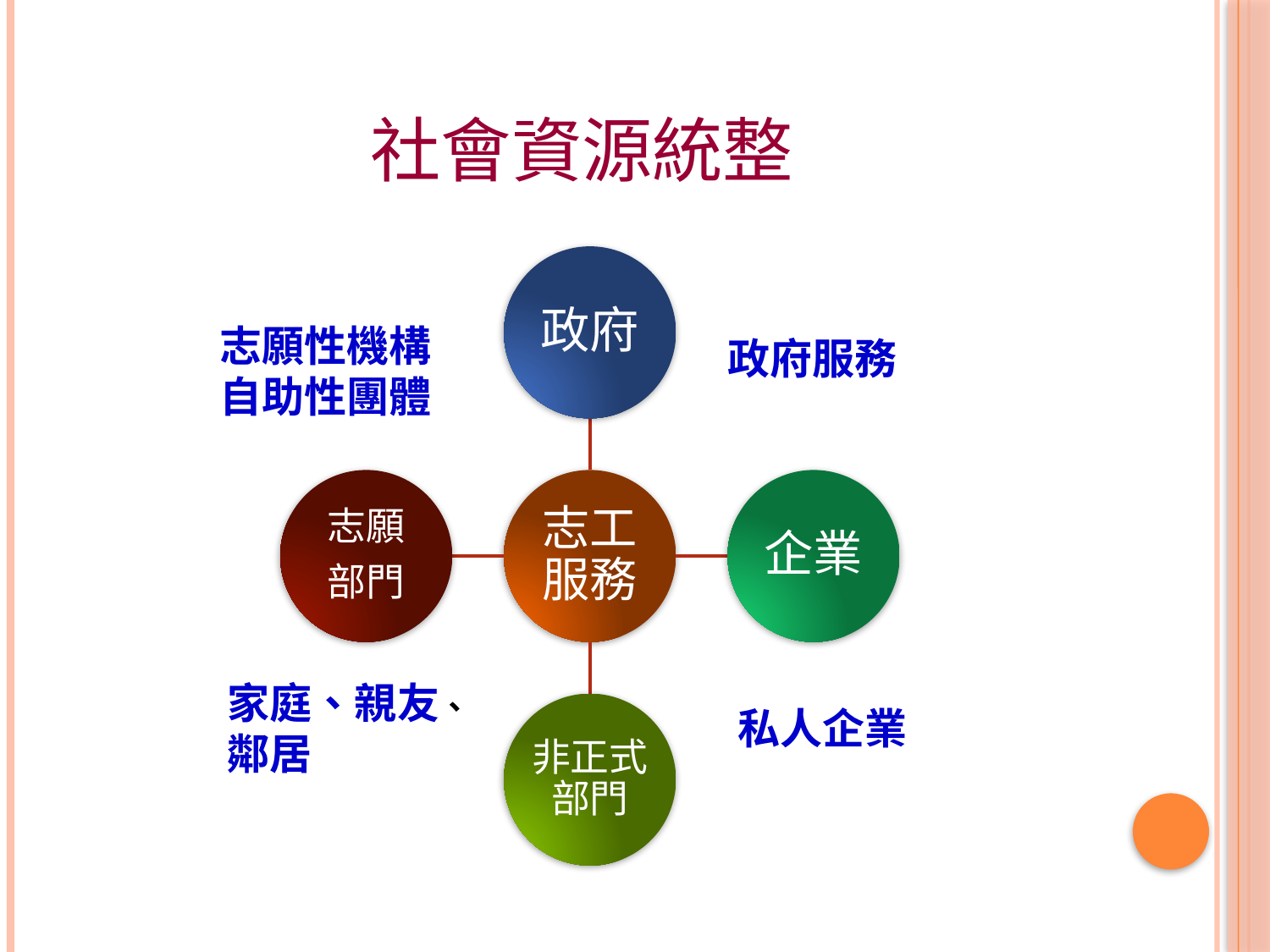

# 社會資源統整
志工服務

政府

企業

非正式部門

志願
部門

志願性機構
自助性團體
政府服務
家庭、親友、
鄰居
私人企業